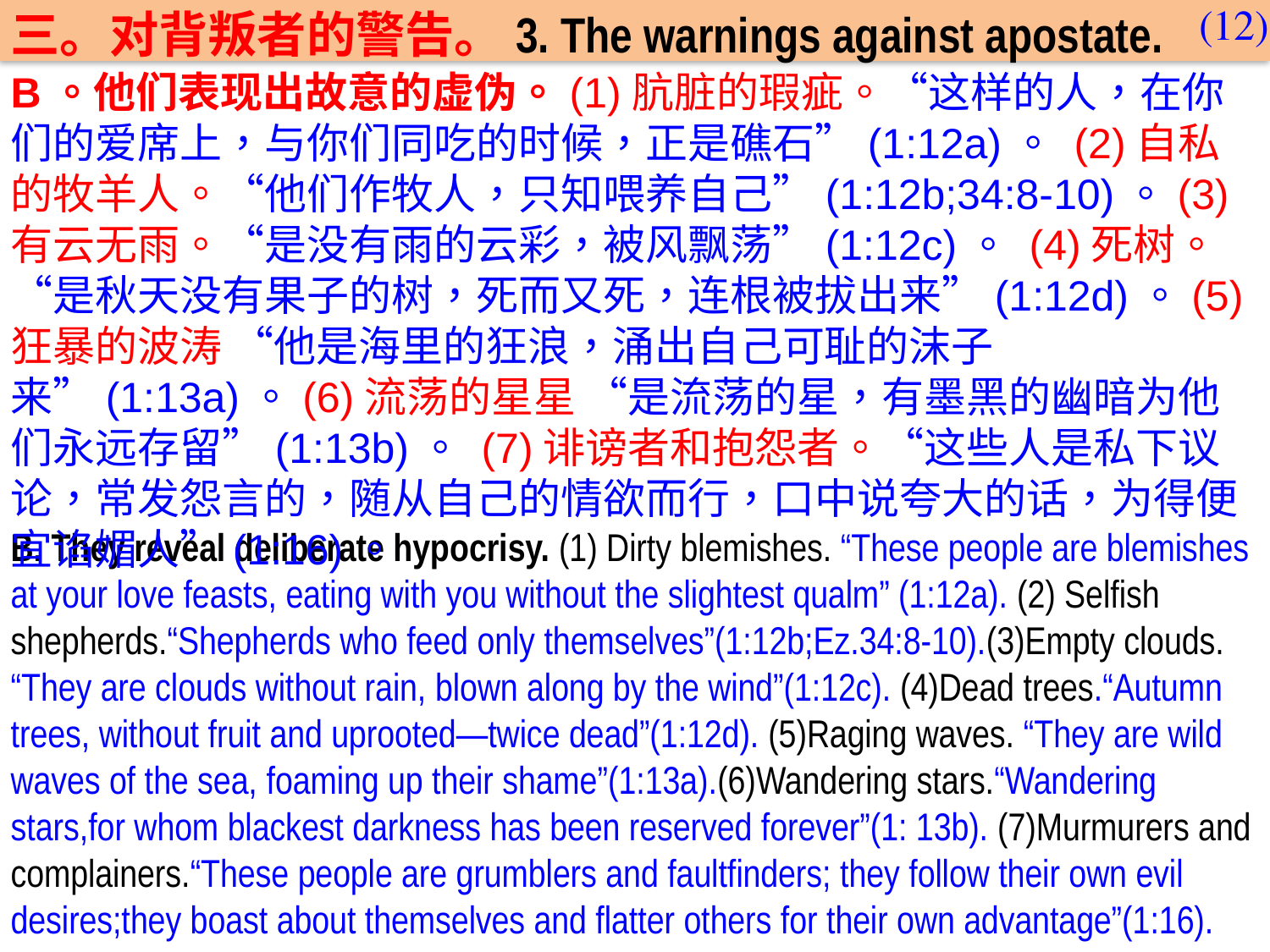

(12)
三。对背叛者的警告。3. The warnings against apostate.

B。他们表现出故意的虚伪。(1)肮脏的瑕疵。“这样的人，在你们的爱席上，与你们同吃的时候，正是礁石”(1:12a)。 (2)自私的牧羊人。“他们作牧人，只知喂养自己”(1:12b;34:8-10)。(3)有云无雨。“是没有雨的云彩，被风飘荡”(1:12c)。 (4)死树。 “是秋天没有果子的树，死而又死，连根被拔出来”(1:12d)。(5)狂暴的波涛 “他是海里的狂浪，涌出自己可耻的沫子来”(1:13a)。(6)流荡的星星 “是流荡的星，有墨黑的幽暗为他们永远存留”(1:13b)。 (7)诽谤者和抱怨者。“这些人是私下议论，常发怨言的，随从自己的情欲而行，口中说夸大的话，为得便宜谄媚人”(1:16)。
B. They reveal deliberate hypocrisy. (1) Dirty blemishes. “These people are blemishes at your love feasts, eating with you without the slightest qualm” (1:12a). (2) Selfish shepherds.“Shepherds who feed only themselves”(1:12b;Ez.34:8-10).(3)Empty clouds. “They are clouds without rain, blown along by the wind”(1:12c). (4)Dead trees.“Autumn trees, without fruit and uprooted—twice dead”(1:12d). (5)Raging waves. “They are wild waves of the sea, foaming up their shame”(1:13a).(6)Wandering stars.“Wandering stars,for whom blackest darkness has been reserved forever”(1: 13b). (7)Murmurers and complainers.“These people are grumblers and faultfinders; they follow their own evil desires;they boast about themselves and flatter others for their own advantage”(1:16).